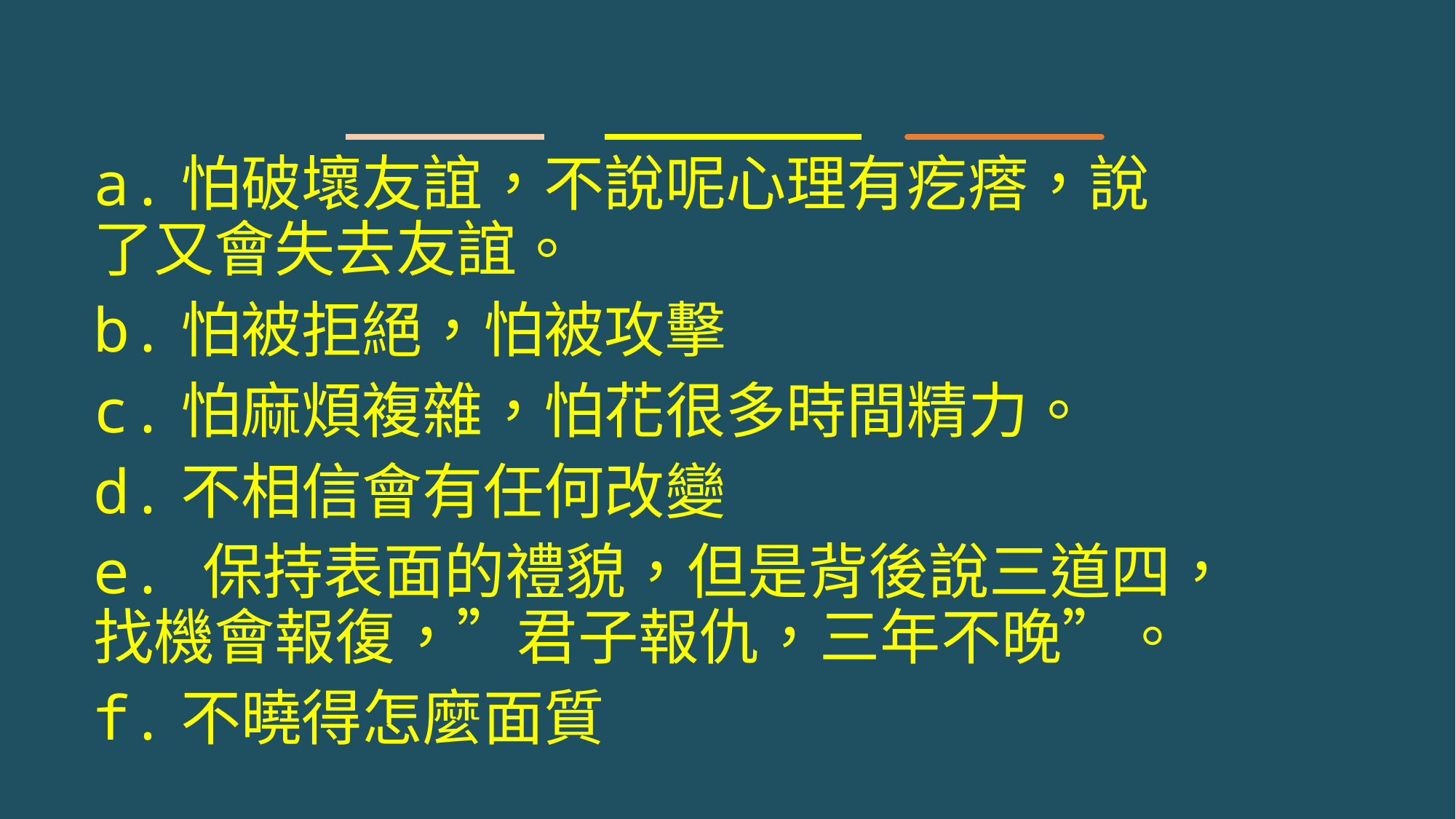

a.怕破壞友誼，不說呢心理有疙瘩，說了又會失去友誼。
b.怕被拒絕，怕被攻擊
c.怕麻煩複雜，怕花很多時間精力。
d.不相信會有任何改變
e.	保持表面的禮貌，但是背後說三道四，找機會報復，”君子報仇，三年不晚”。
f.不曉得怎麼面質